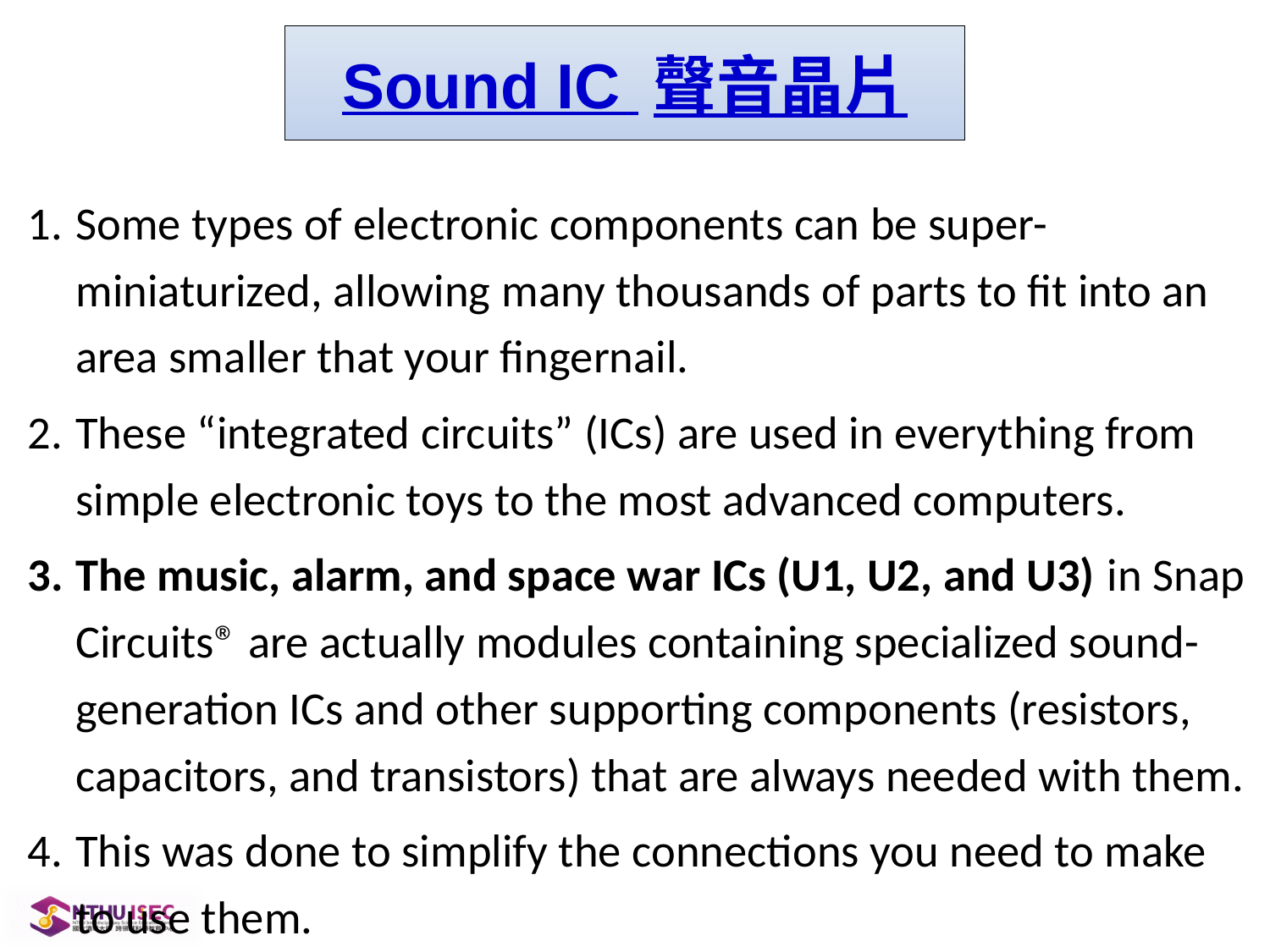

# Sound IC 聲音晶片
Some types of electronic components can be super-miniaturized, allowing many thousands of parts to fit into an area smaller that your fingernail.
These “integrated circuits” (ICs) are used in everything from simple electronic toys to the most advanced computers.
The music, alarm, and space war ICs (U1, U2, and U3) in Snap Circuits® are actually modules containing specialized sound-generation ICs and other supporting components (resistors, capacitors, and transistors) that are always needed with them.
This was done to simplify the connections you need to make to use them.